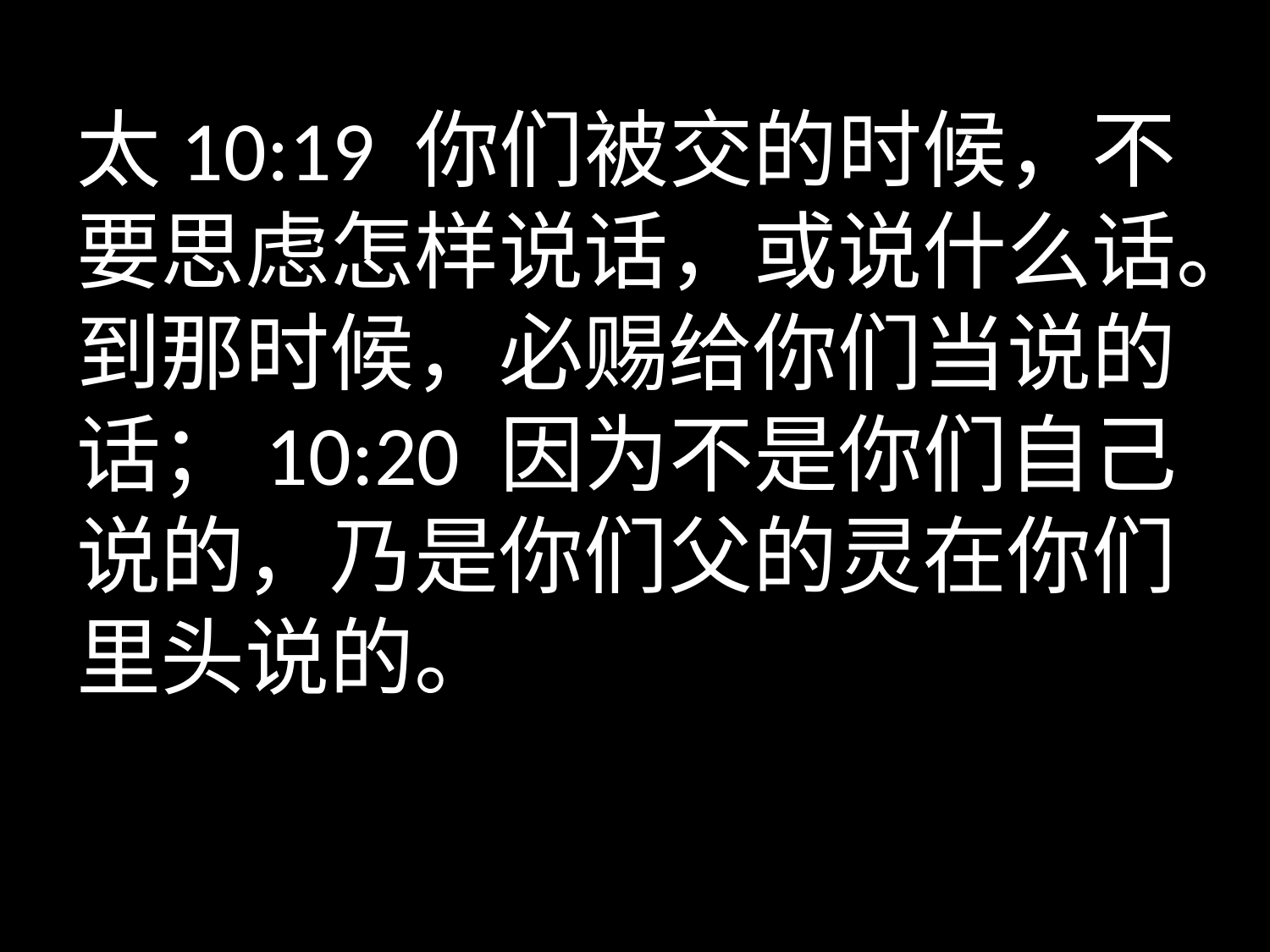

太10:19 你们被交的时候，不要思虑怎样说话，或说什么话。到那时候，必赐给你们当说的话；10:20 因为不是你们自己说的，乃是你们父的灵在你们里头说的。